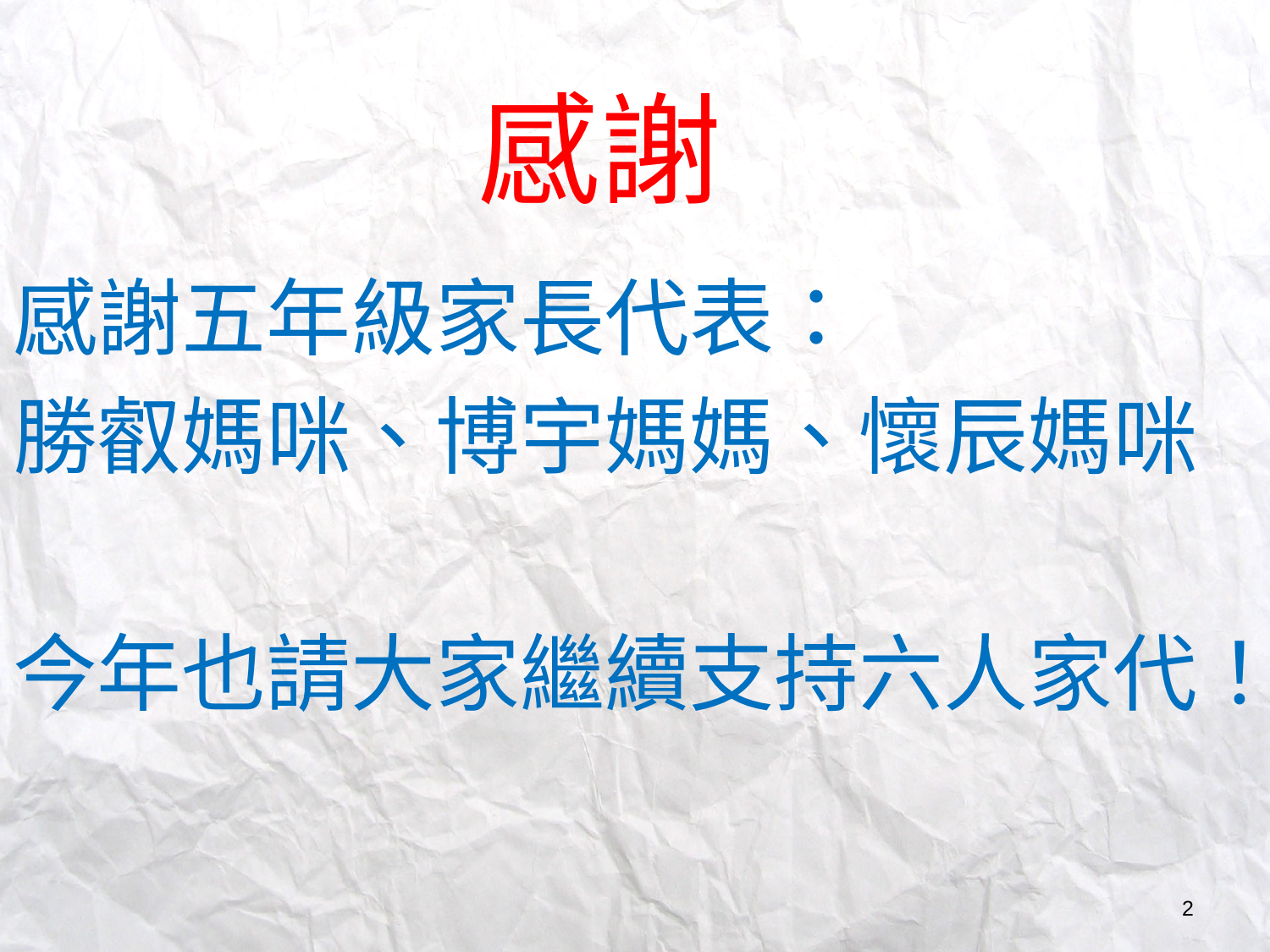

# 感謝
感謝五年級家長代表：
勝叡媽咪、博宇媽媽、懷辰媽咪

今年也請大家繼續支持六人家代！

2